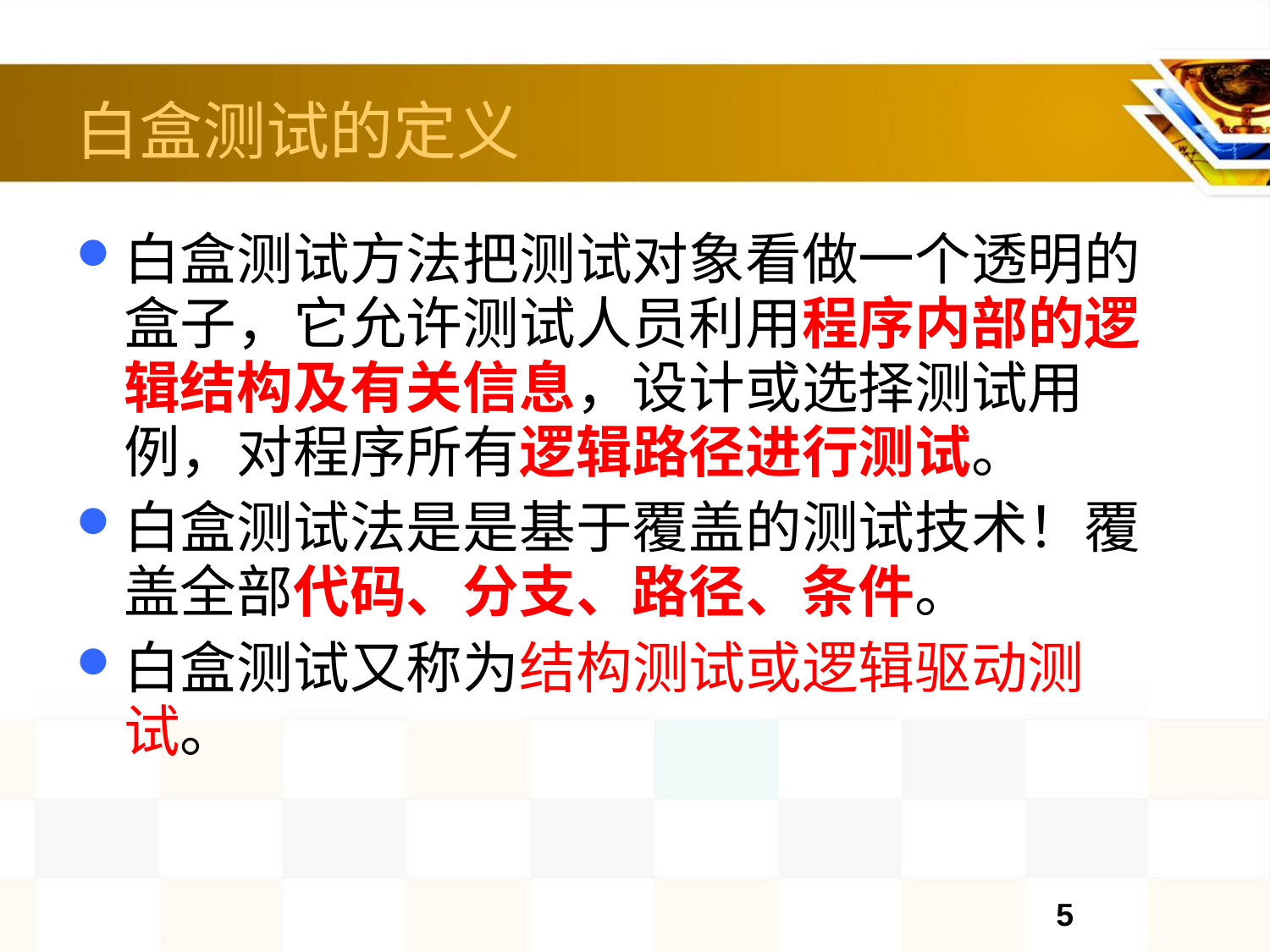

# 白盒测试的定义
白盒测试方法把测试对象看做一个透明的盒子，它允许测试人员利用程序内部的逻辑结构及有关信息，设计或选择测试用例，对程序所有逻辑路径进行测试。
白盒测试法是是基于覆盖的测试技术！覆盖全部代码、分支、路径、条件。
白盒测试又称为结构测试或逻辑驱动测试。